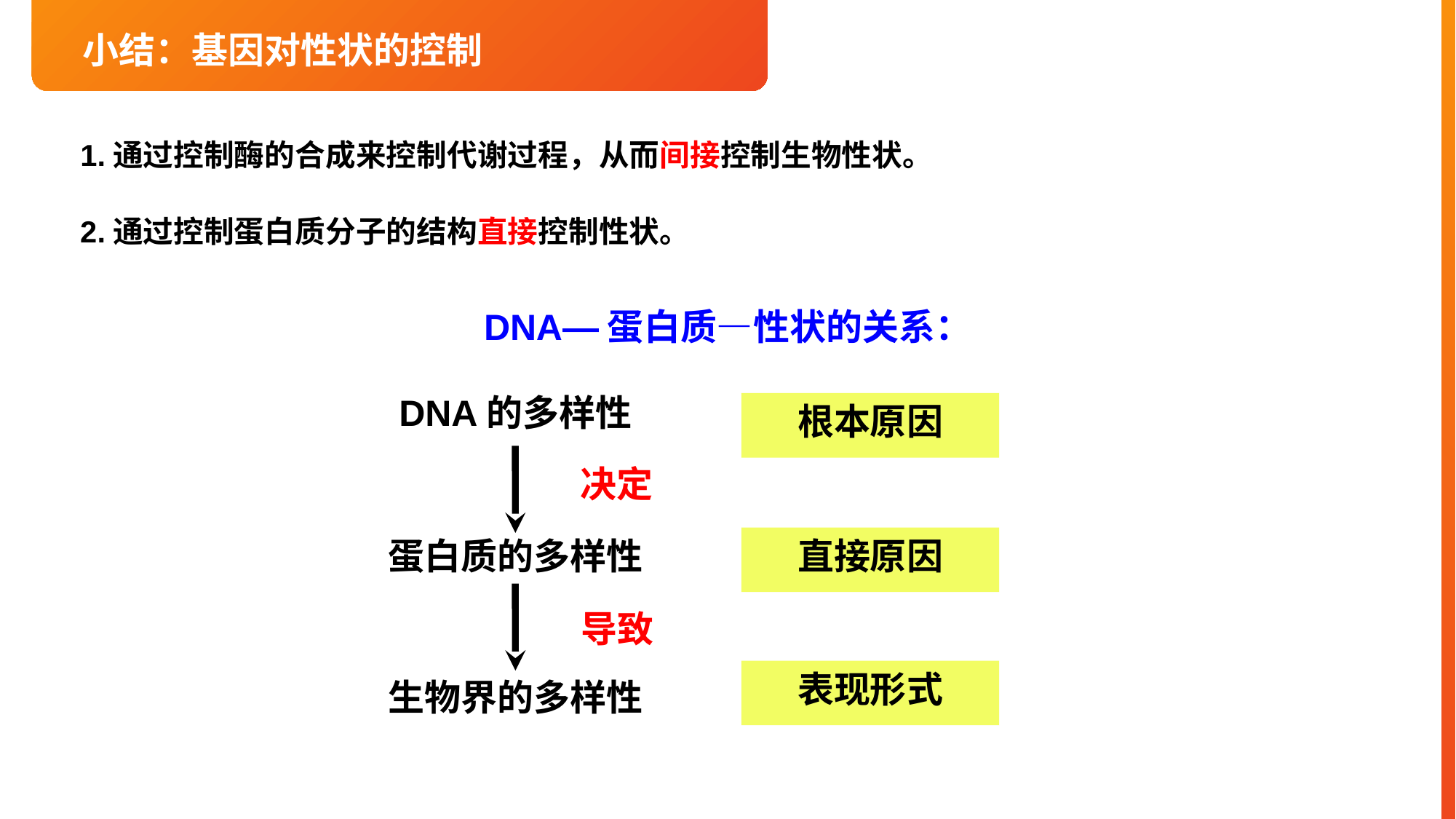

小结：基因对性状的控制
1.通过控制酶的合成来控制代谢过程，从而间接控制生物性状。
2.通过控制蛋白质分子的结构直接控制性状。
DNA—蛋白质—性状的关系：
DNA的多样性
根本原因

决定
蛋白质的多样性
直接原因

导致
表现形式
生物界的多样性